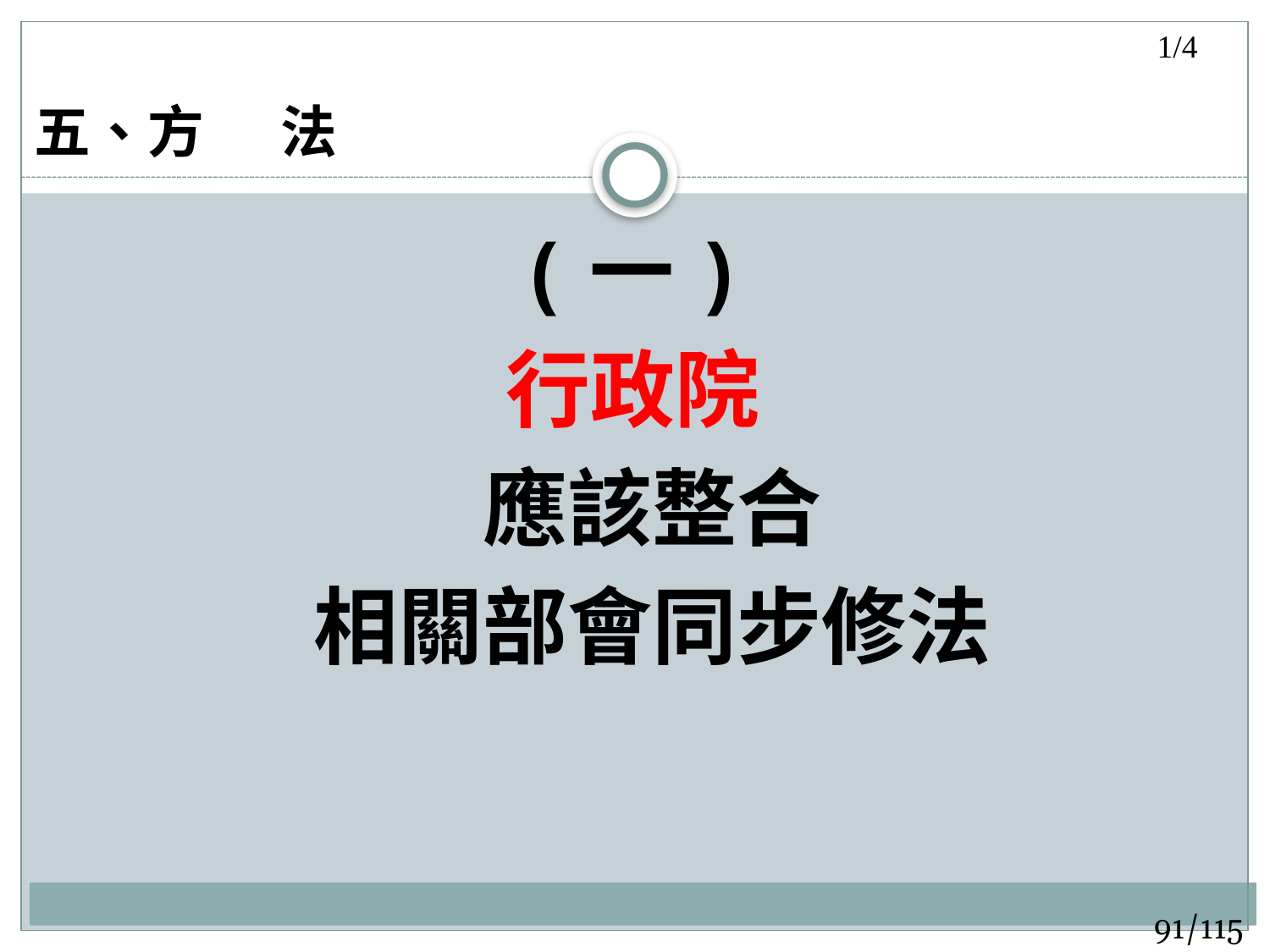

1/4
# 五、方      法
(一)
行政院
 應該整合
 相關部會同步修法